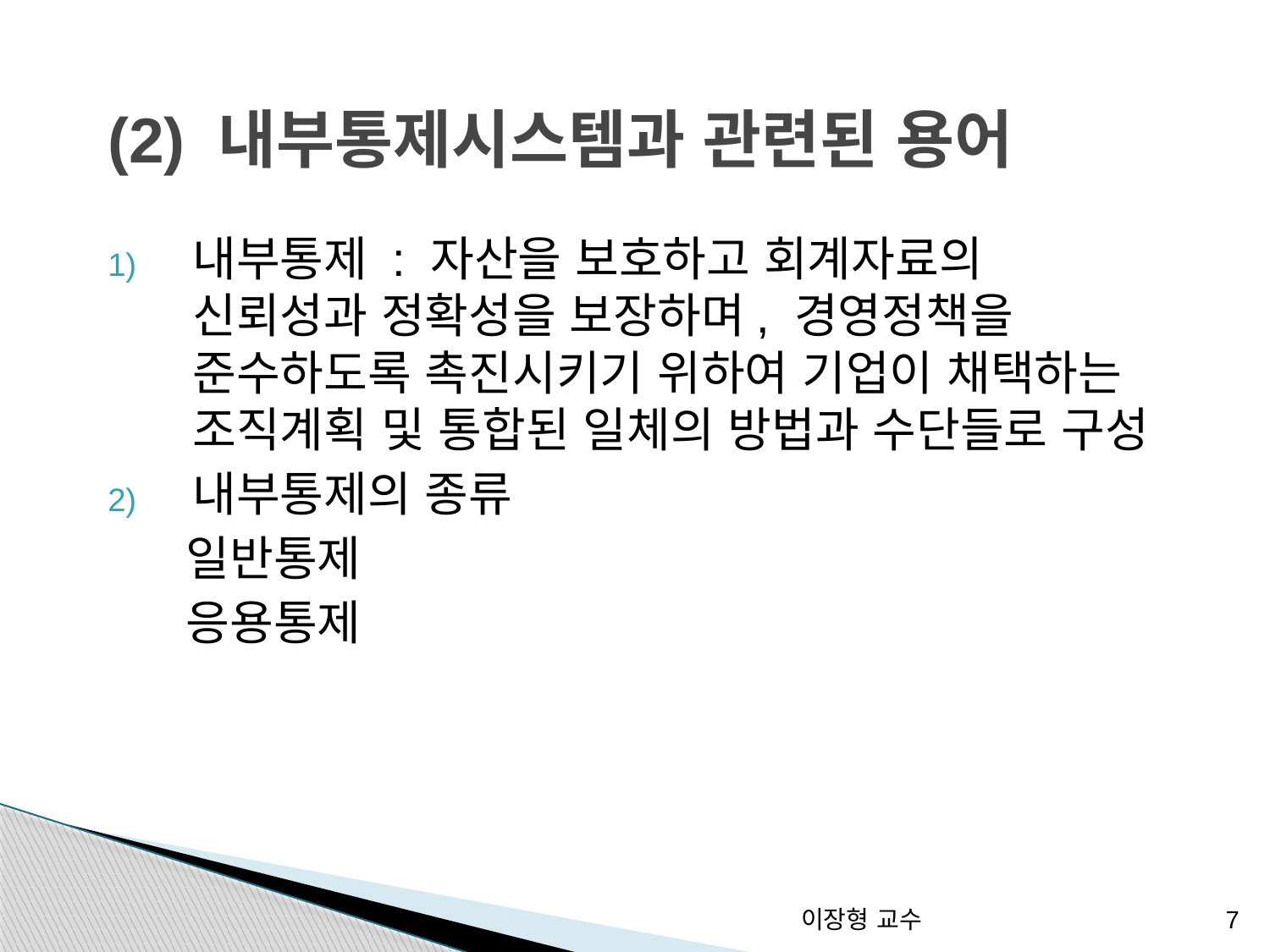

# (2) 내부통제시스템과 관련된 용어
내부통제 : 자산을 보호하고 회계자료의 신뢰성과 정확성을 보장하며, 경영정책을 준수하도록 촉진시키기 위하여 기업이 채택하는 조직계획 및 통합된 일체의 방법과 수단들로 구성
내부통제의 종류
     일반통제
     응용통제
이장형 교수
7